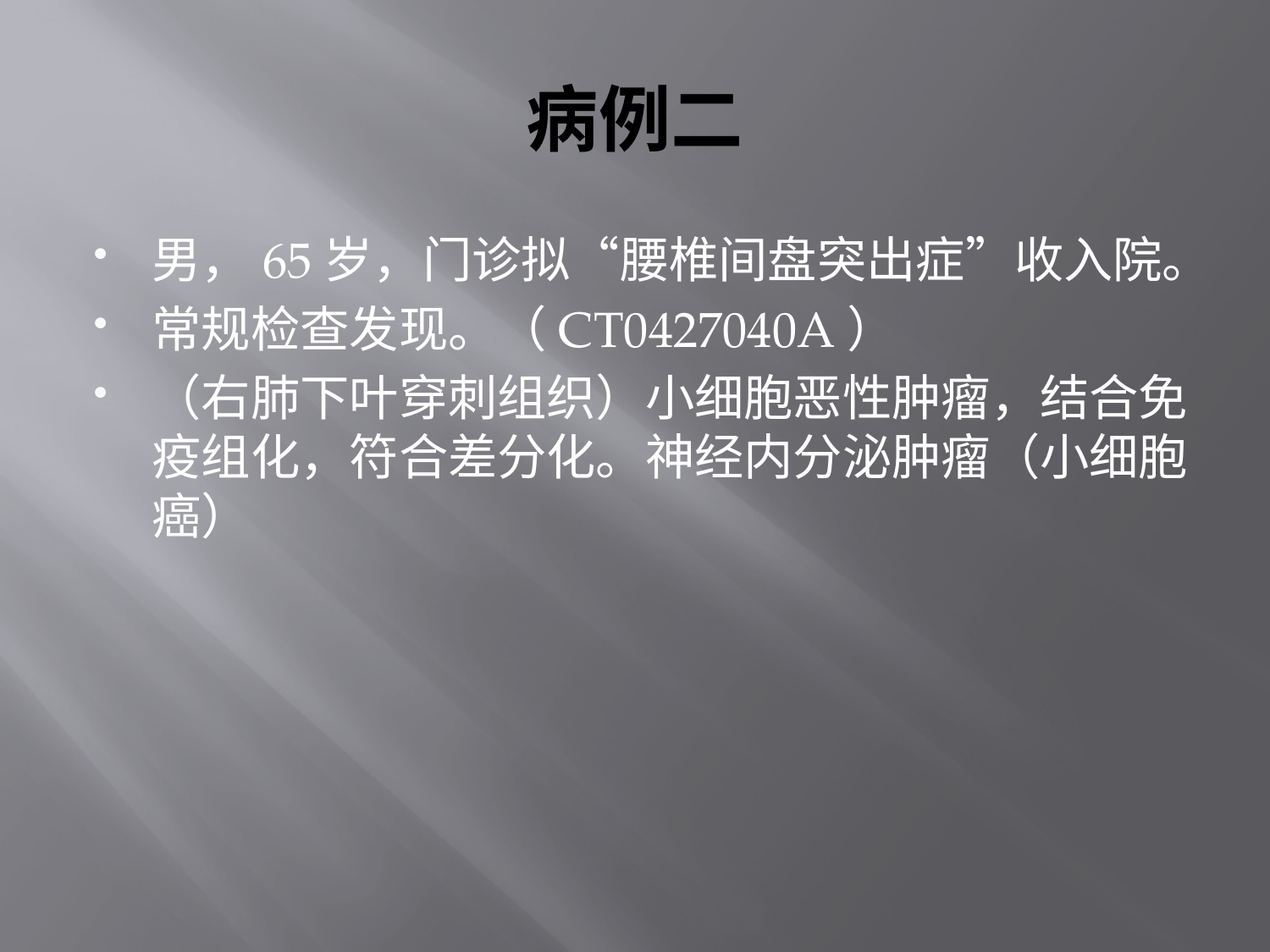

# 病例二
男，65岁，门诊拟“腰椎间盘突出症”收入院。
常规检查发现。（CT0427040A）
（右肺下叶穿刺组织）小细胞恶性肿瘤，结合免疫组化，符合差分化。神经内分泌肿瘤（小细胞癌）